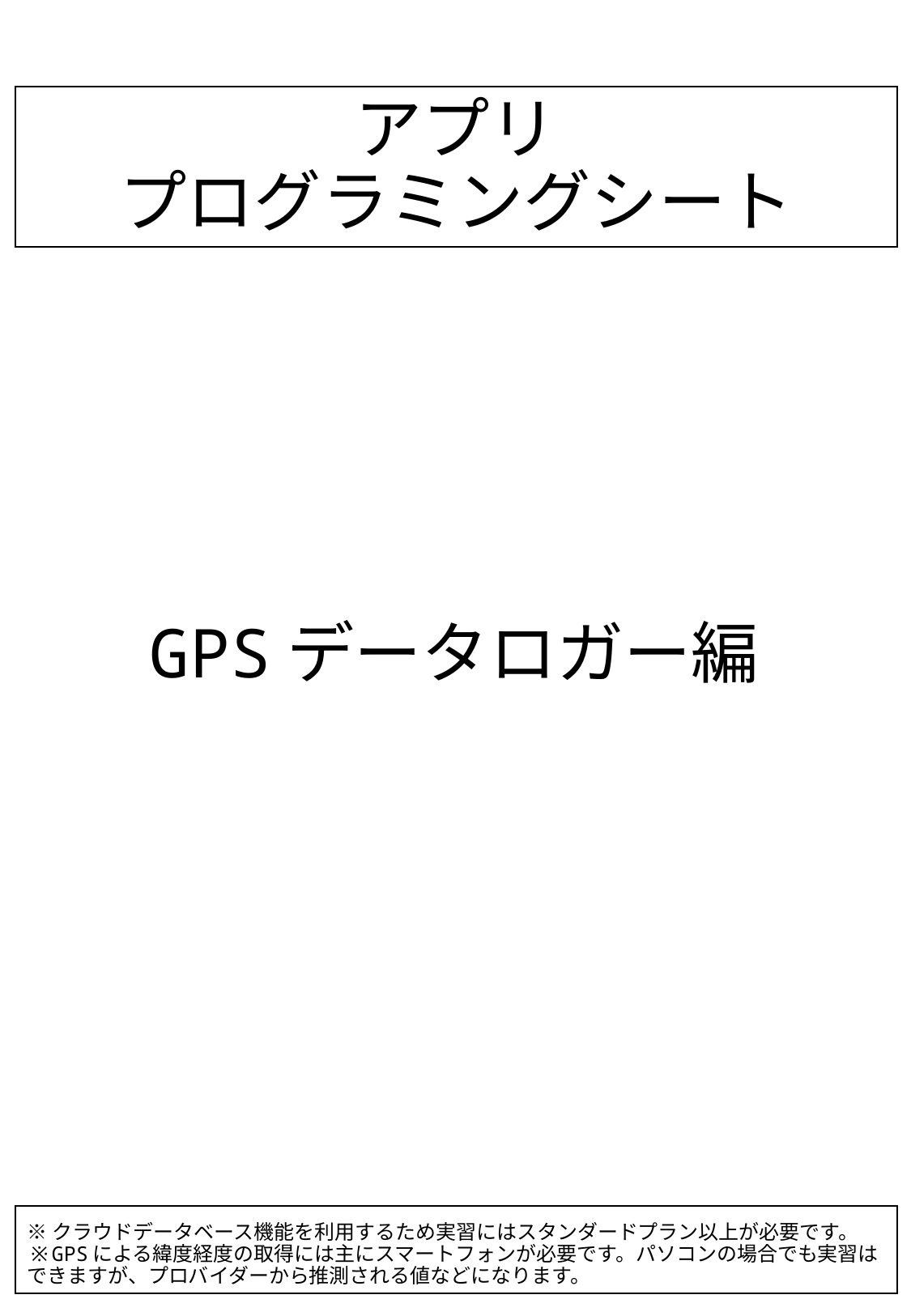

# アプリ プログラミングシート
GPSデータロガー編
※クラウドデータベース機能を利用するため実習にはスタンダードプラン以上が必要です。
※GPSによる緯度経度の取得には主にスマートフォンが必要です。パソコンの場合でも実習はできますが、プロバイダーから推測される値などになります。